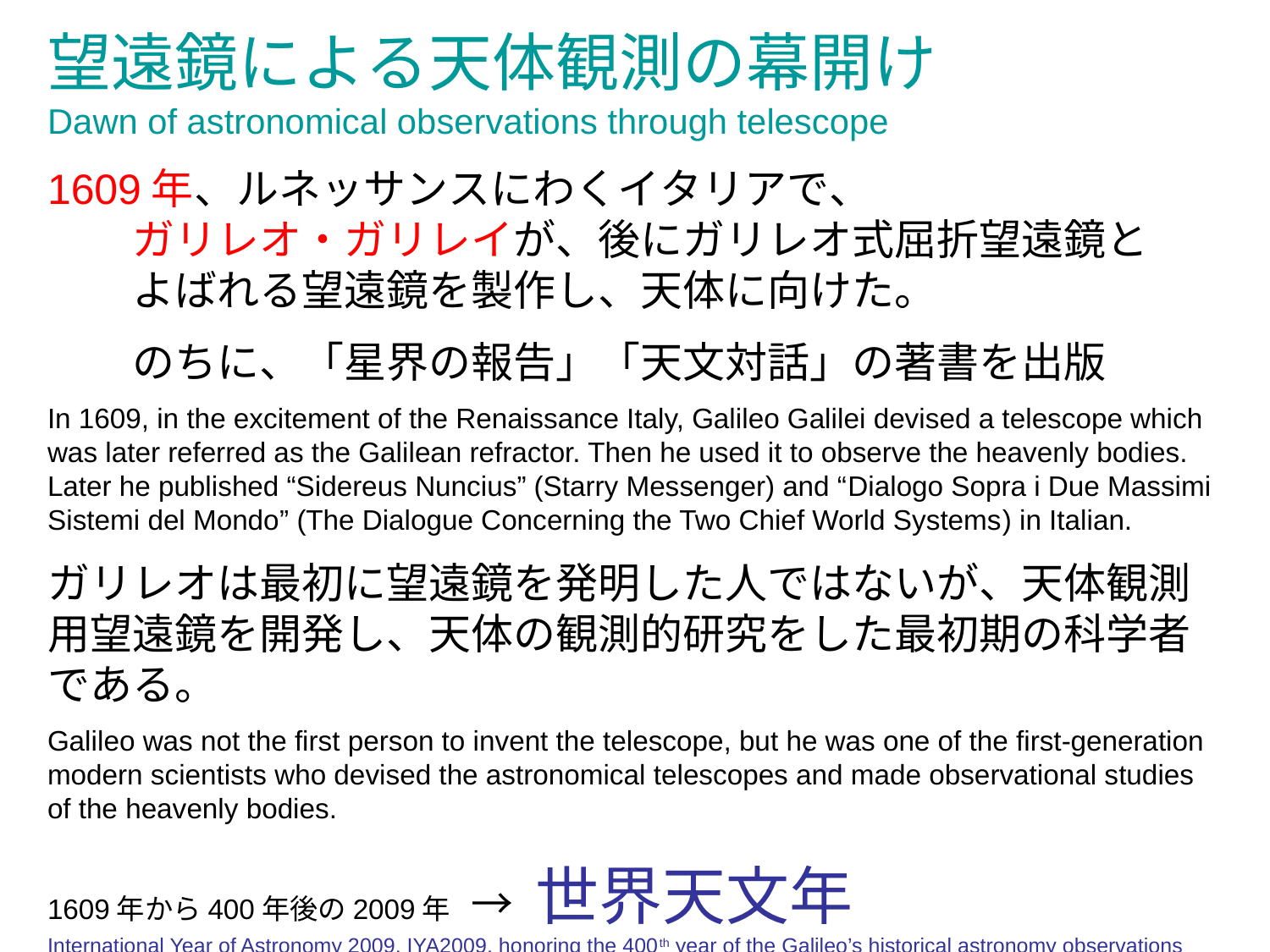

望遠鏡による天体観測の幕開け
Dawn of astronomical observations through telescope
1609年、ルネッサンスにわくイタリアで、
　　ガリレオ・ガリレイが、後にガリレオ式屈折望遠鏡と
　　よばれる望遠鏡を製作し、天体に向けた。
　　のちに、「星界の報告」「天文対話」の著書を出版
In 1609, in the excitement of the Renaissance Italy, Galileo Galilei devised a telescope which was later referred as the Galilean refractor. Then he used it to observe the heavenly bodies. Later he published “Sidereus Nuncius” (Starry Messenger) and “Dialogo Sopra i Due Massimi Sistemi del Mondo” (The Dialogue Concerning the Two Chief World Systems) in Italian.
ガリレオは最初に望遠鏡を発明した人ではないが、天体観測用望遠鏡を開発し、天体の観測的研究をした最初期の科学者である。
Galileo was not the first person to invent the telescope, but he was one of the first-generation modern scientists who devised the astronomical telescopes and made observational studies of the heavenly bodies.
1609年から400年後の2009年 → 世界天文年
International Year of Astronomy 2009, IYA2009, honoring the 400th year of the Galileo’s historical astronomy observations